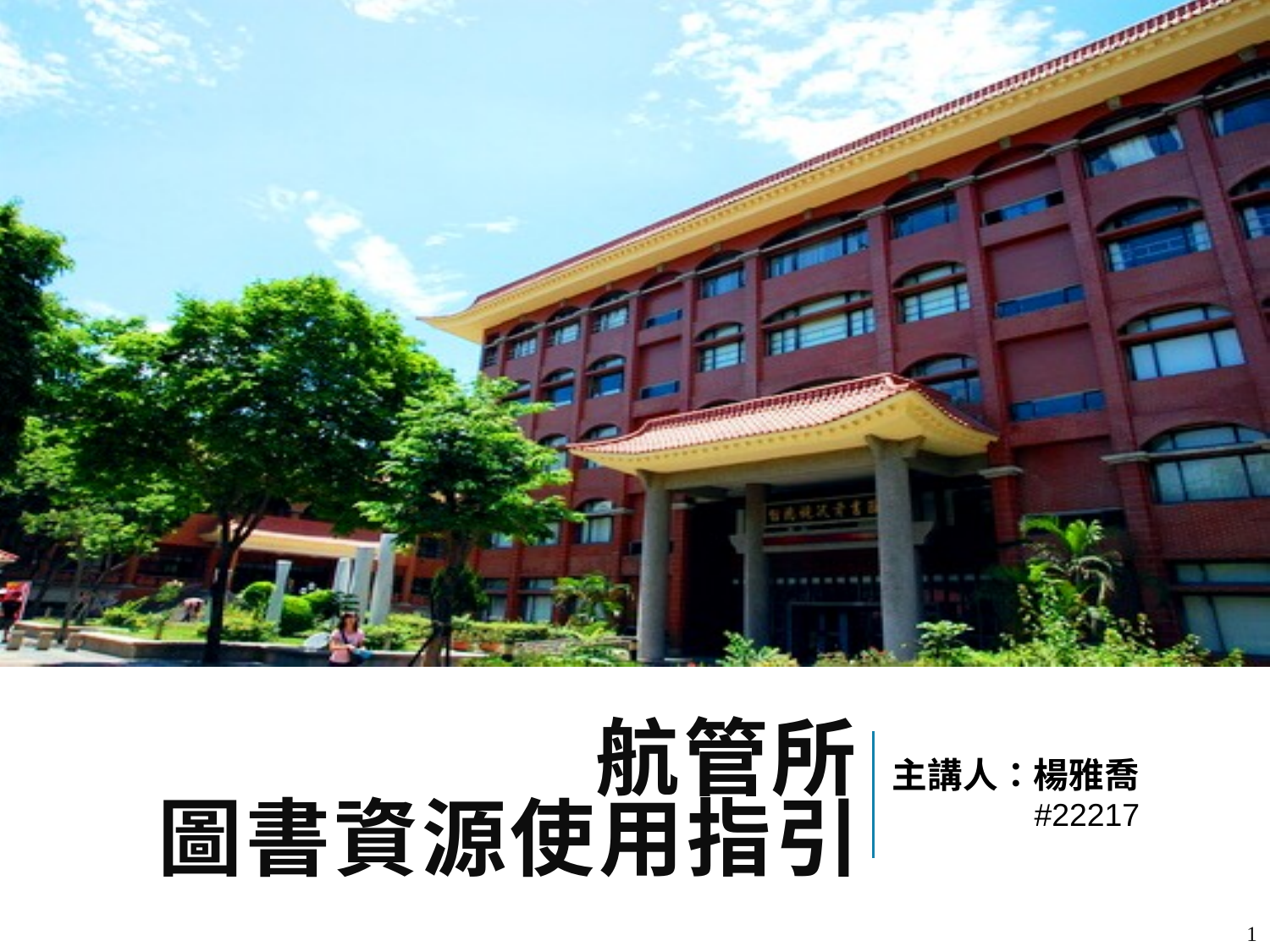

# 航管所 圖書資源使用指引
主講人：楊雅喬
                #22217
更新日期：104.9.9
1